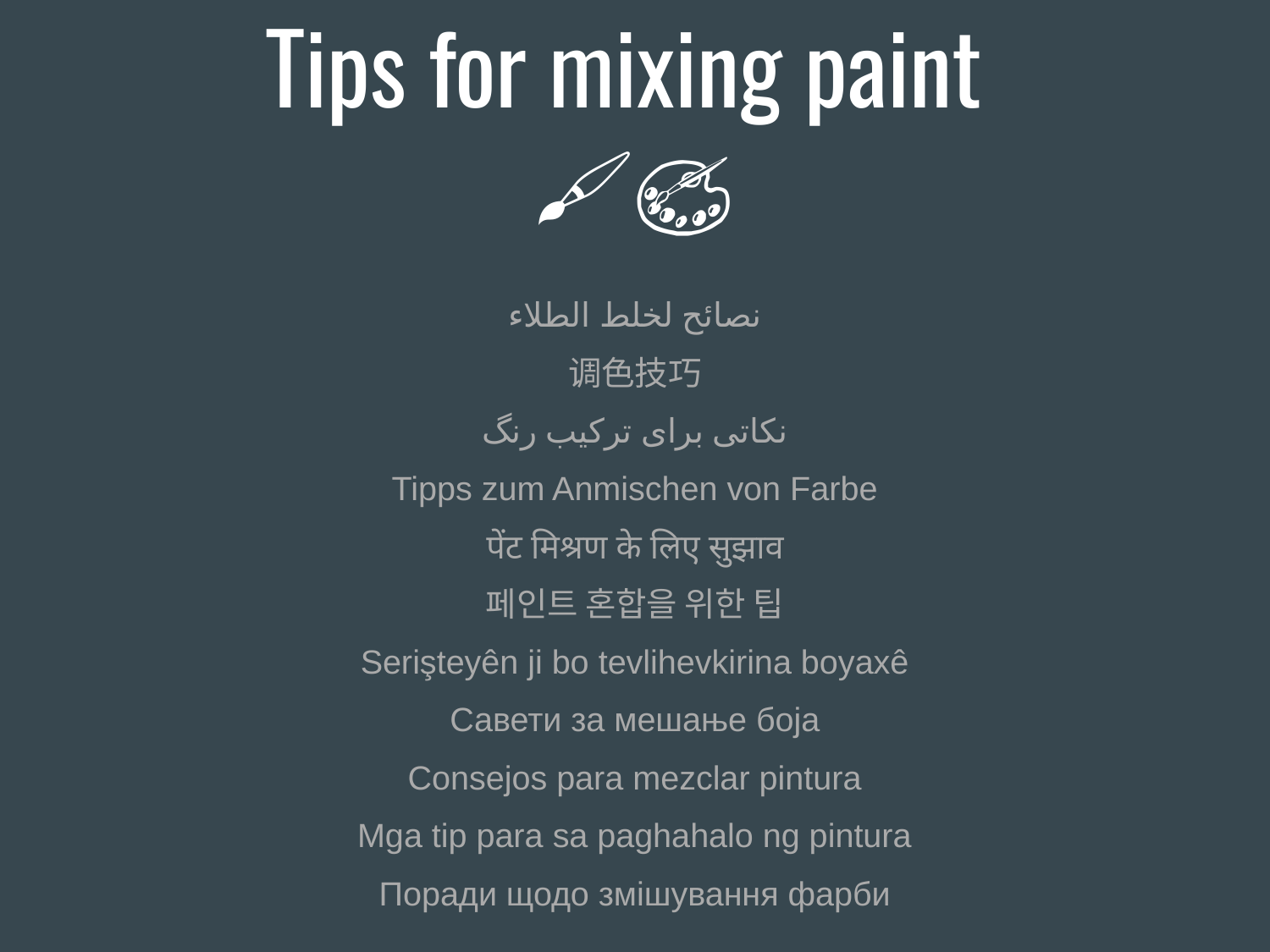

Tips for mixing paint
🖌️🎨
نصائح لخلط الطلاء
调色技巧
نکاتی برای ترکیب رنگ
Tipps zum Anmischen von Farbe
पेंट मिश्रण के लिए सुझाव
페인트 혼합을 위한 팁
Serişteyên ji bo tevlihevkirina boyaxê
Савети за мешање боја
Consejos para mezclar pintura
Mga tip para sa paghahalo ng pintura
Поради щодо змішування фарби